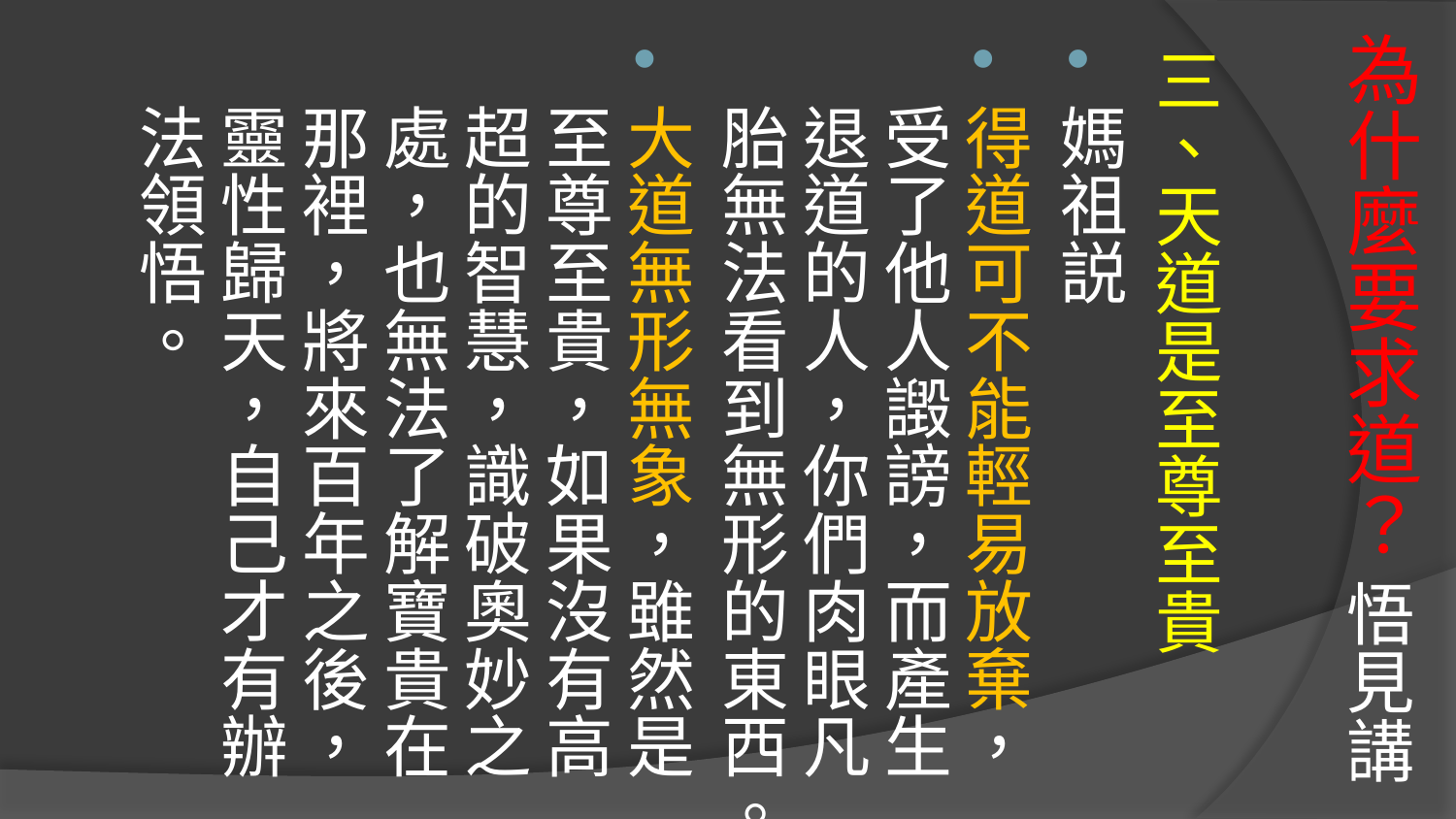

# 為什麼要求道？ 悟見講
三、天道是至尊至貴
媽祖説
得道可不能輕易放棄，受了他人譭謗，而產生退道的人，你們肉眼凡胎無法看到無形的東西。
大道無形無象，雖然是至尊至貴，如果沒有高超的智慧，識破奧妙之處，也無法了解寶貴在那裡，將來百年之後，靈性歸天，自己才有辦法領悟。